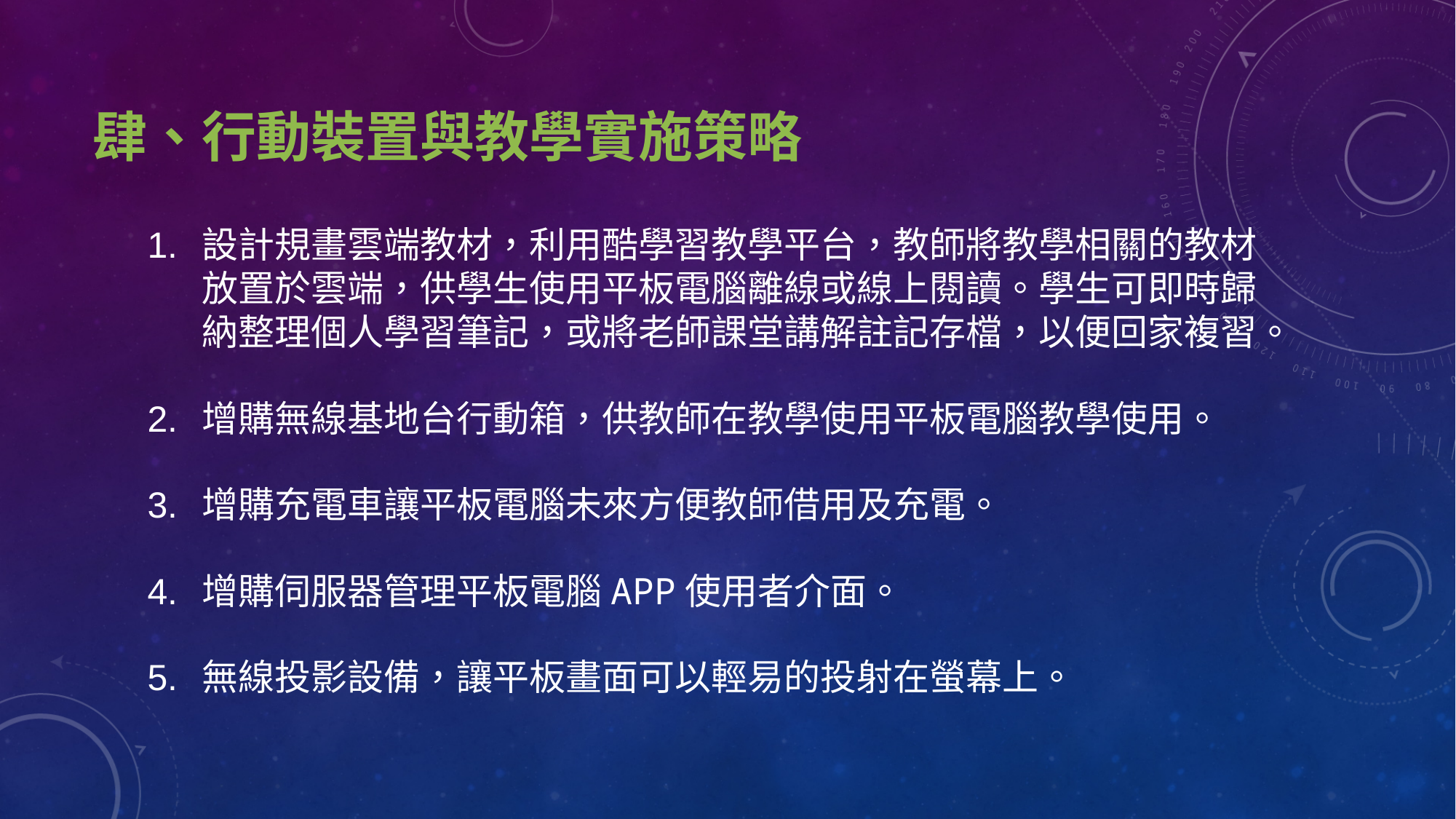

# 肆、行動裝置與教學實施策略
設計規畫雲端教材，利用酷學習教學平台，教師將教學相關的教材放置於雲端，供學生使用平板電腦離線或線上閱讀。學生可即時歸納整理個人學習筆記，或將老師課堂講解註記存檔，以便回家複習。
增購無線基地台行動箱，供教師在教學使用平板電腦教學使用。
增購充電車讓平板電腦未來方便教師借用及充電。
增購伺服器管理平板電腦APP使用者介面。
無線投影設備，讓平板畫面可以輕易的投射在螢幕上。